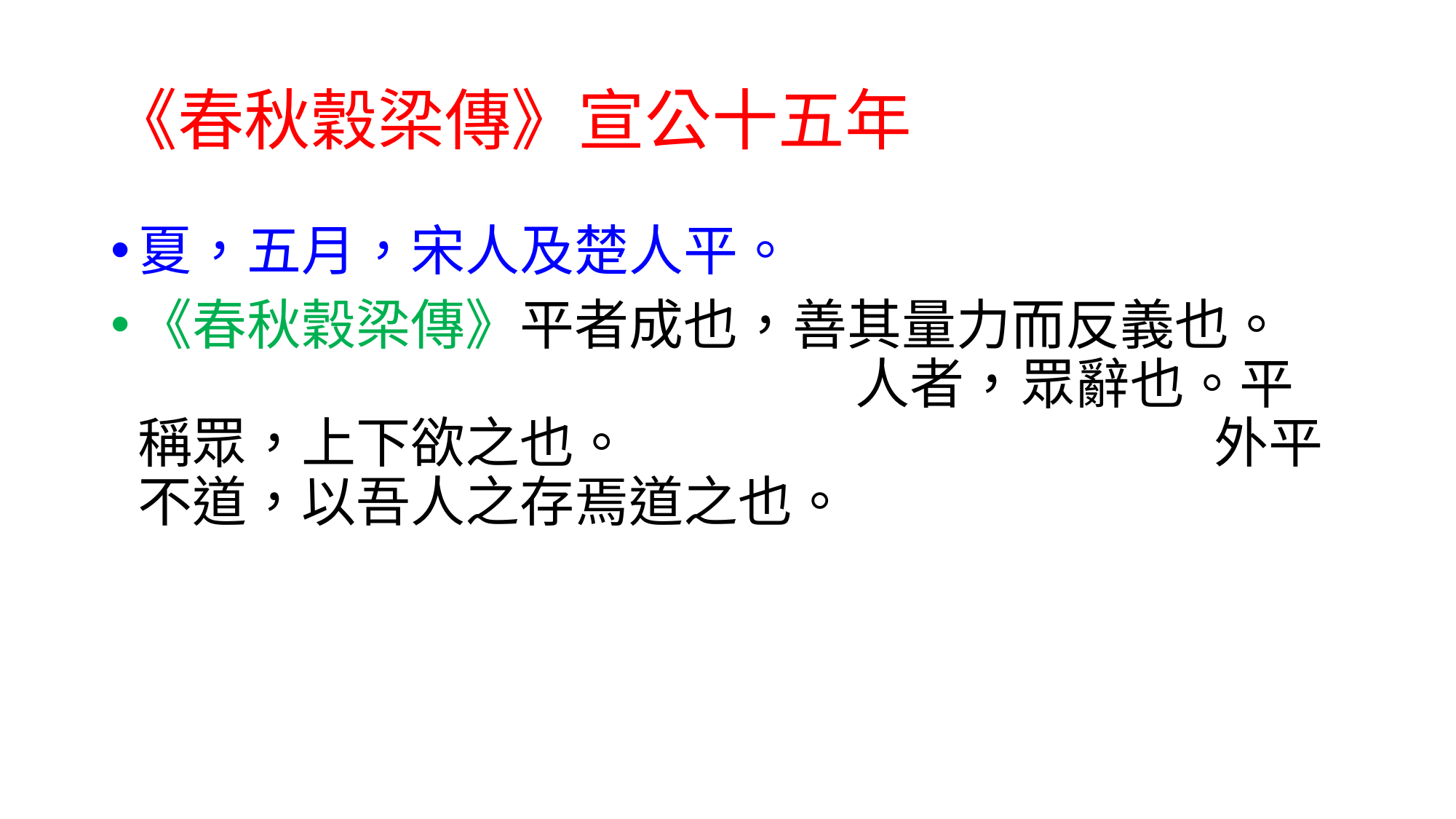

# 《春秋穀梁傳》宣公十五年
夏，五月，宋人及楚人平。
《春秋穀梁傳》平者成也，善其量力而反義也。                                                                人者，眾辭也。平稱眾，上下欲之也。                                                外平不道，以吾人之存焉道之也。